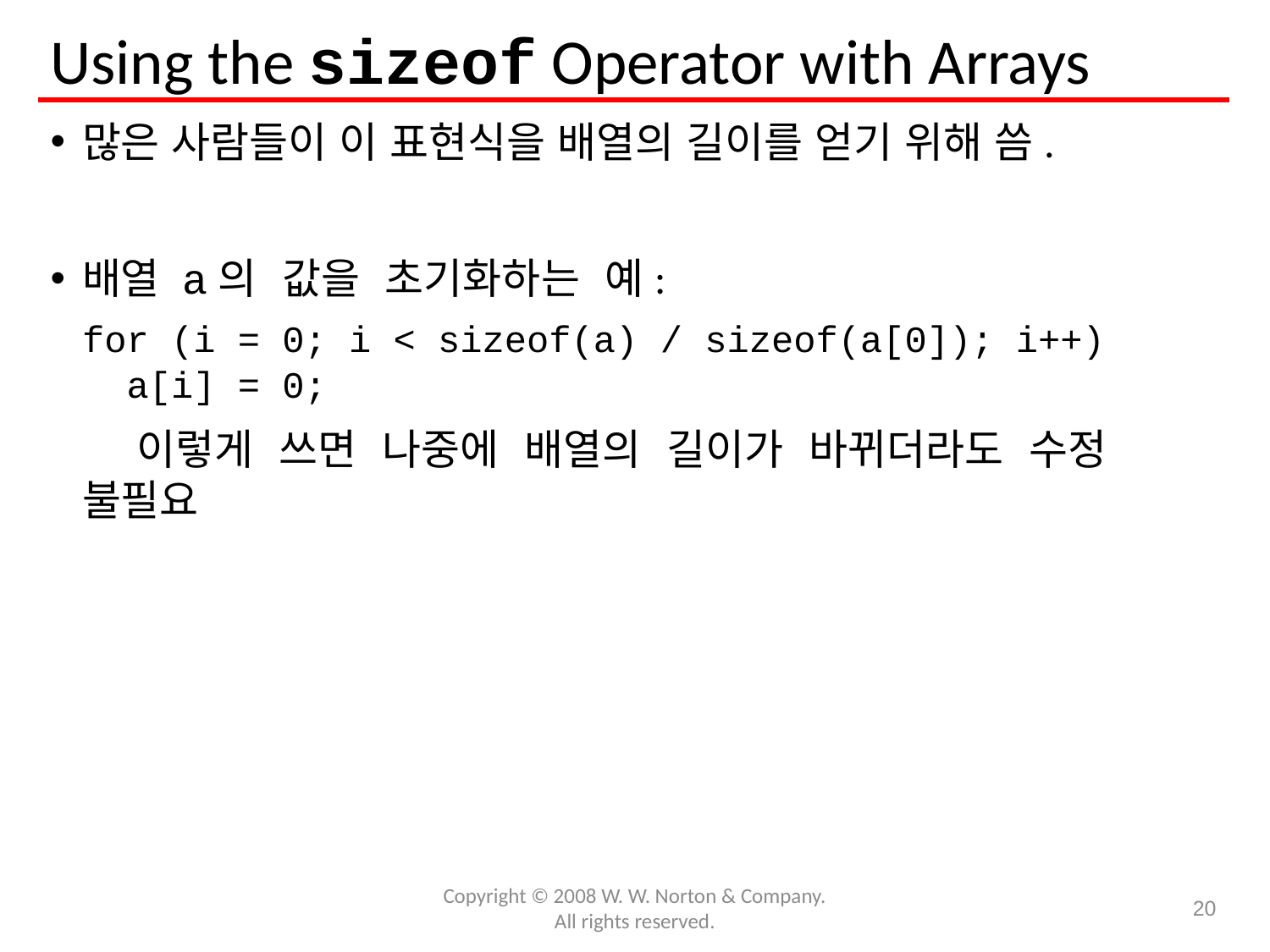

# Using the sizeof Operator with Arrays
많은 사람들이 이 표현식을 배열의 길이를 얻기 위해 씀.

배열 a의 값을 초기화하는 예:
	for (i = 0; i < sizeof(a) / sizeof(a[0]); i++)
	  a[i] = 0;
   이렇게 쓰면 나중에 배열의 길이가 바뀌더라도 수정 불필요
Copyright © 2008 W. W. Norton & Company.
All rights reserved.
20